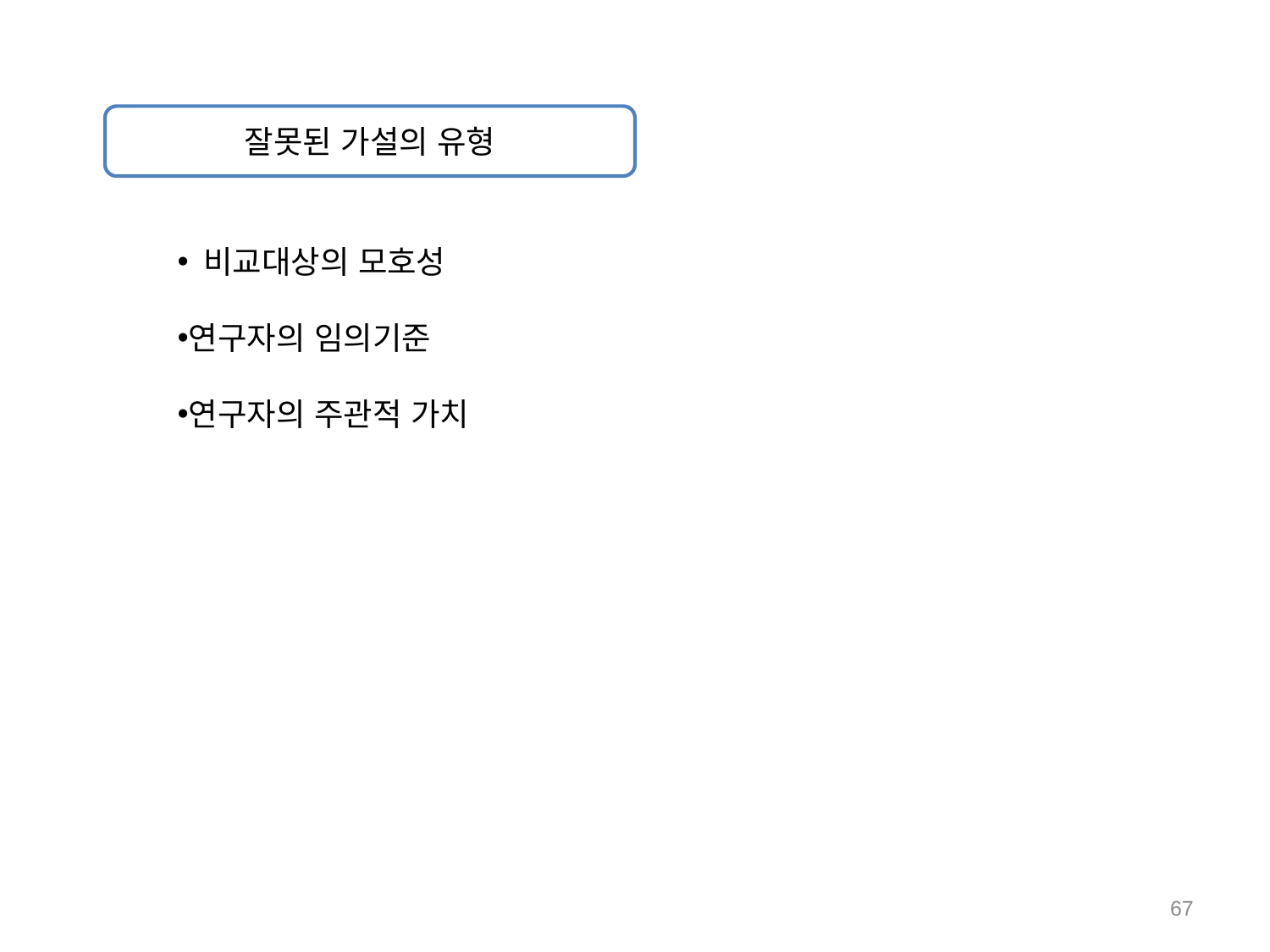

잘못된 가설의 유형
 비교대상의 모호성

연구자의 임의기준

연구자의 주관적 가치
67